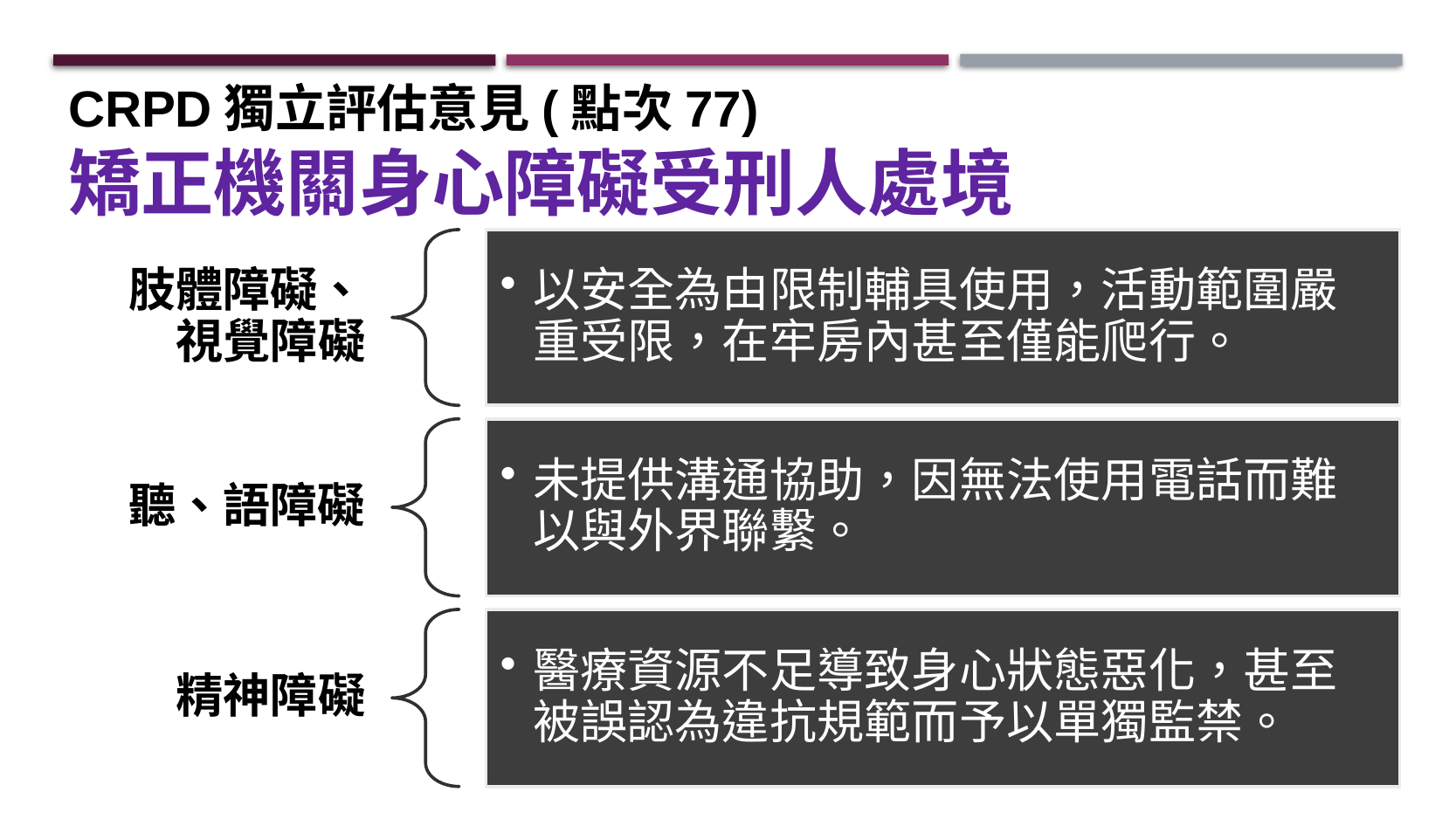

CRPD獨立評估意見(點次77)
矯正機關身心障礙受刑人處境
肢體障礙、視覺障礙
以安全為由限制輔具使用，活動範圍嚴重受限，在牢房內甚至僅能爬行。
聽、語障礙
未提供溝通協助，因無法使用電話而難以與外界聯繫。
精神障礙
醫療資源不足導致身心狀態惡化，甚至被誤認為違抗規範而予以單獨監禁。